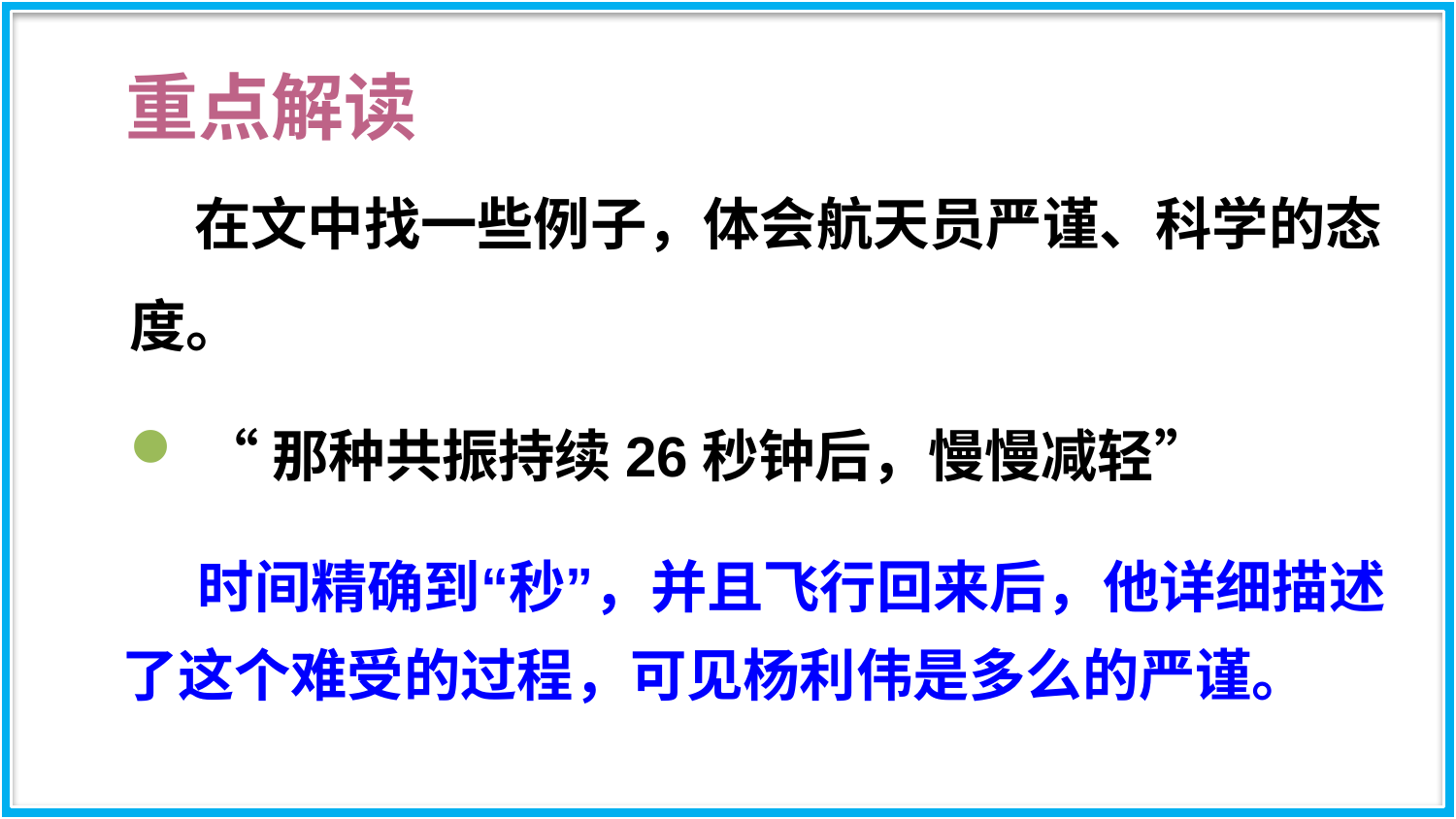

重点解读
    在文中找一些例子，体会航天员严谨、科学的态度。
“那种共振持续26秒钟后，慢慢减轻”
    时间精确到“秒”，并且飞行回来后，他详细描述了这个难受的过程，可见杨利伟是多么的严谨。